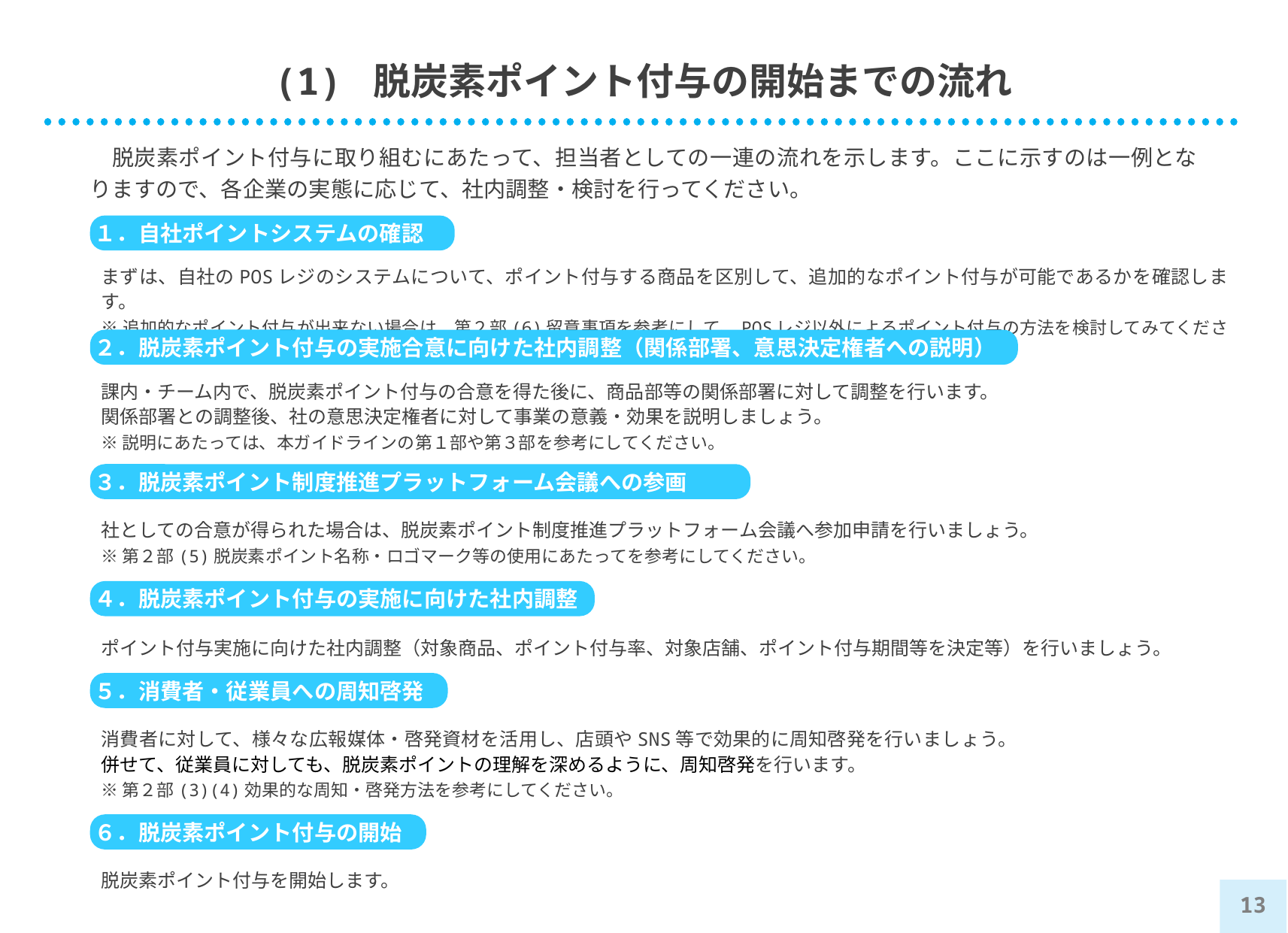

# (1) 脱炭素ポイント付与の開始までの流れ
　脱炭素ポイント付与に取り組むにあたって、担当者としての一連の流れを示します。ここに示すのは一例となりますので、各企業の実態に応じて、社内調整・検討を行ってください。
１．自社ポイントシステムの確認
まずは、自社のPOSレジのシステムについて、ポイント付与する商品を区別して、追加的なポイント付与が可能であるかを確認します。
※追加的なポイント付与が出来ない場合は、第２部(6)留意事項を参考にして、POSレジ以外によるポイント付与の方法を検討してみてください。
２．脱炭素ポイント付与の実施合意に向けた社内調整（関係部署、意思決定権者への説明）
課内・チーム内で、脱炭素ポイント付与の合意を得た後に、商品部等の関係部署に対して調整を行います。
関係部署との調整後、社の意思決定権者に対して事業の意義・効果を説明しましょう。
※説明にあたっては、本ガイドラインの第１部や第３部を参考にしてください。
３．脱炭素ポイント制度推進プラットフォーム会議への参画
社としての合意が得られた場合は、脱炭素ポイント制度推進プラットフォーム会議へ参加申請を行いましょう。
※第２部(5)脱炭素ポイント名称・ロゴマーク等の使用にあたってを参考にしてください。
４．脱炭素ポイント付与の実施に向けた社内調整
ポイント付与実施に向けた社内調整（対象商品、ポイント付与率、対象店舗、ポイント付与期間等を決定等）を行いましょう。
５．消費者・従業員への周知啓発
消費者に対して、様々な広報媒体・啓発資材を活用し、店頭やSNS等で効果的に周知啓発を行いましょう。
併せて、従業員に対しても、脱炭素ポイントの理解を深めるように、周知啓発を行います。
※第２部(3)(4)効果的な周知・啓発方法を参考にしてください。
６．脱炭素ポイント付与の開始
脱炭素ポイント付与を開始します。
13